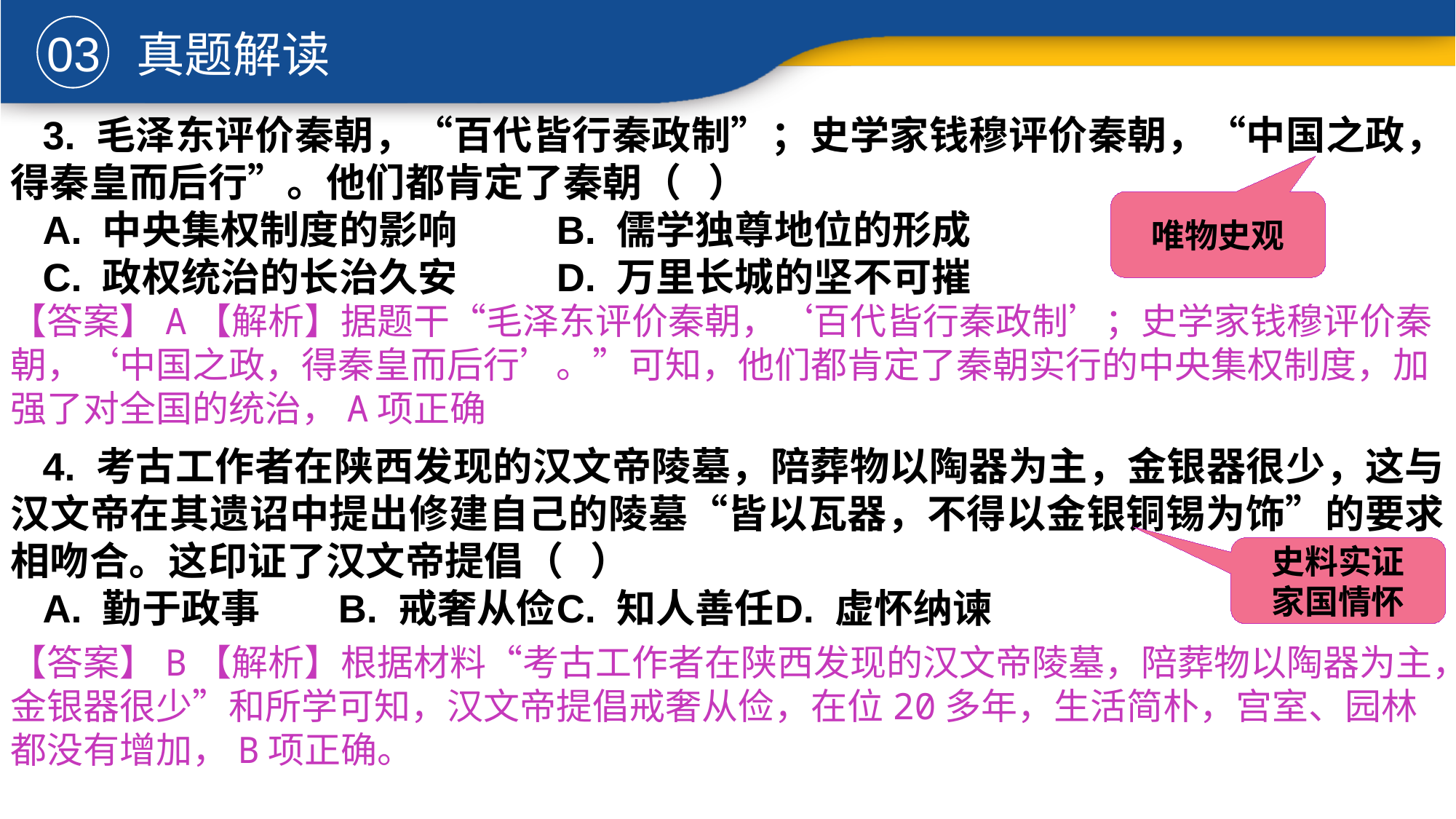

03
真题解读
3. 毛泽东评价秦朝，“百代皆行秦政制”；史学家钱穆评价秦朝，“中国之政，得秦皇而后行”。他们都肯定了秦朝（   ）
A. 中央集权制度的影响	B. 儒学独尊地位的形成
C. 政权统治的长治久安	D. 万里长城的坚不可摧

4. 考古工作者在陕西发现的汉文帝陵墓，陪葬物以陶器为主，金银器很少，这与汉文帝在其遗诏中提出修建自己的陵墓“皆以瓦器，不得以金银铜锡为饰”的要求相吻合。这印证了汉文帝提倡（   ）
A. 勤于政事	B. 戒奢从俭	C. 知人善任	D. 虚怀纳谏
唯物史观
【答案】A【解析】据题干“毛泽东评价秦朝，‘百代皆行秦政制’；史学家钱穆评价秦朝，‘中国之政，得秦皇而后行’。”可知，他们都肯定了秦朝实行的中央集权制度，加强了对全国的统治，A项正确
史料实证
家国情怀
【答案】B【解析】根据材料“考古工作者在陕西发现的汉文帝陵墓，陪葬物以陶器为主，金银器很少”和所学可知，汉文帝提倡戒奢从俭，在位20多年，生活简朴，宫室、园林都没有增加，B项正确。